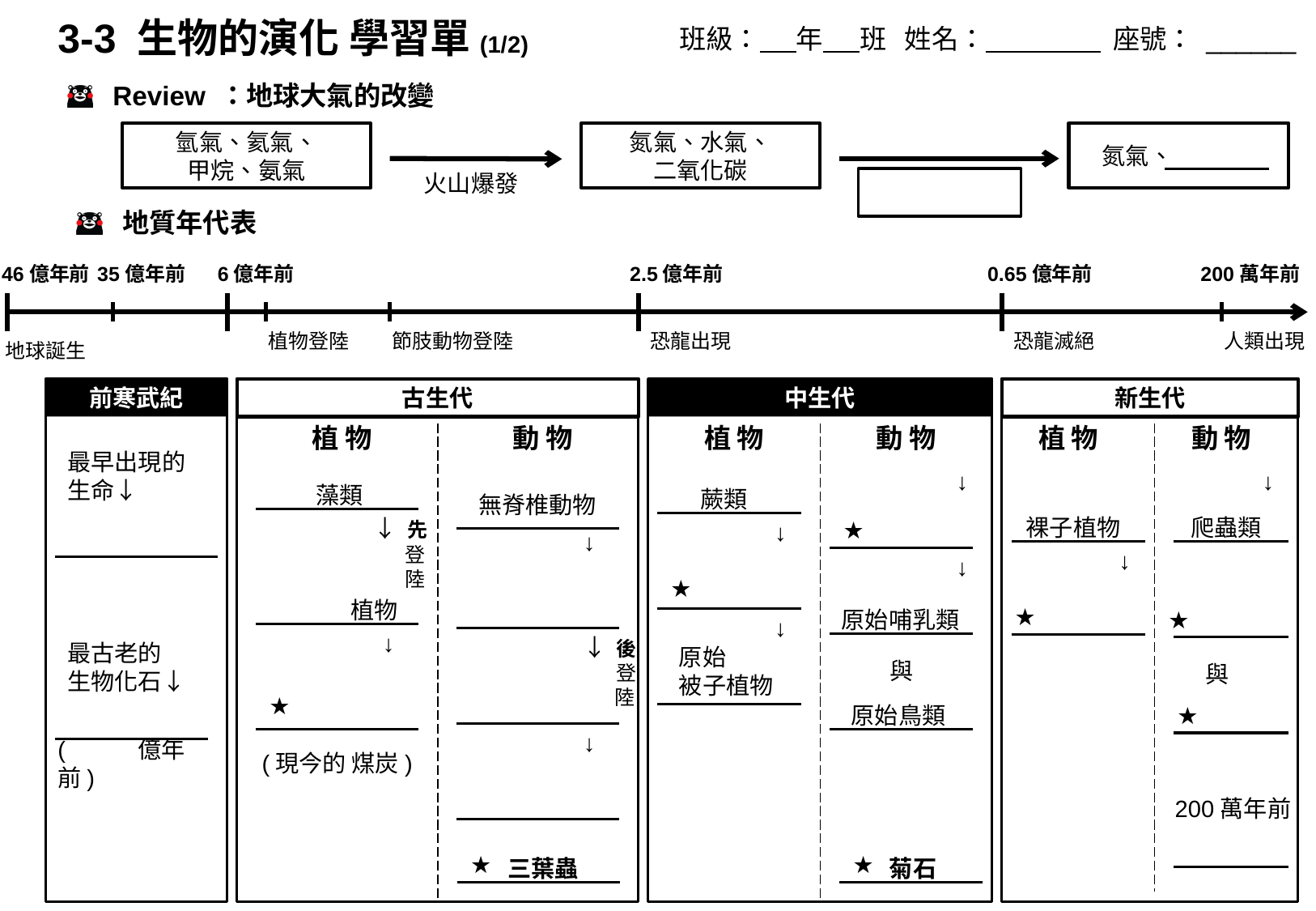

3-3 生物的演化 學習單(1/2)
班級：      年      班   姓名：                     座號： ______
Review ：地球大氣的改變
氫氣、氦氣、
甲烷、氨氣
氮氣、水氣、
二氧化碳
   氮氣、
火山爆發

地質年代表
46億年前
地球誕生
35億年前
6億年前
2.5億年前
0.65億年前
200萬年前
植物登陸
節肢動物登陸
恐龍出現
恐龍滅絕
人類出現

前寒武紀

古生代

中生代

新生代
植 物
動 物
藻類
           植物
↓
(現今的 煤炭)
無脊椎動物
↓
↓ 後
      登
      陸
↓
三葉蟲
★
植 物
動 物
↓
原始哺乳類
與
原始鳥類
↓
原始
被子植物
菊石
★
植 物
動 物
↓
↓
與
200萬年前
最早出現的生命↓

最古老的
生物化石↓
(          億年前)

★
★
★
★
★
↓
↓
↓ 先
      登
      陸
蕨類
裸子植物
爬蟲類
★